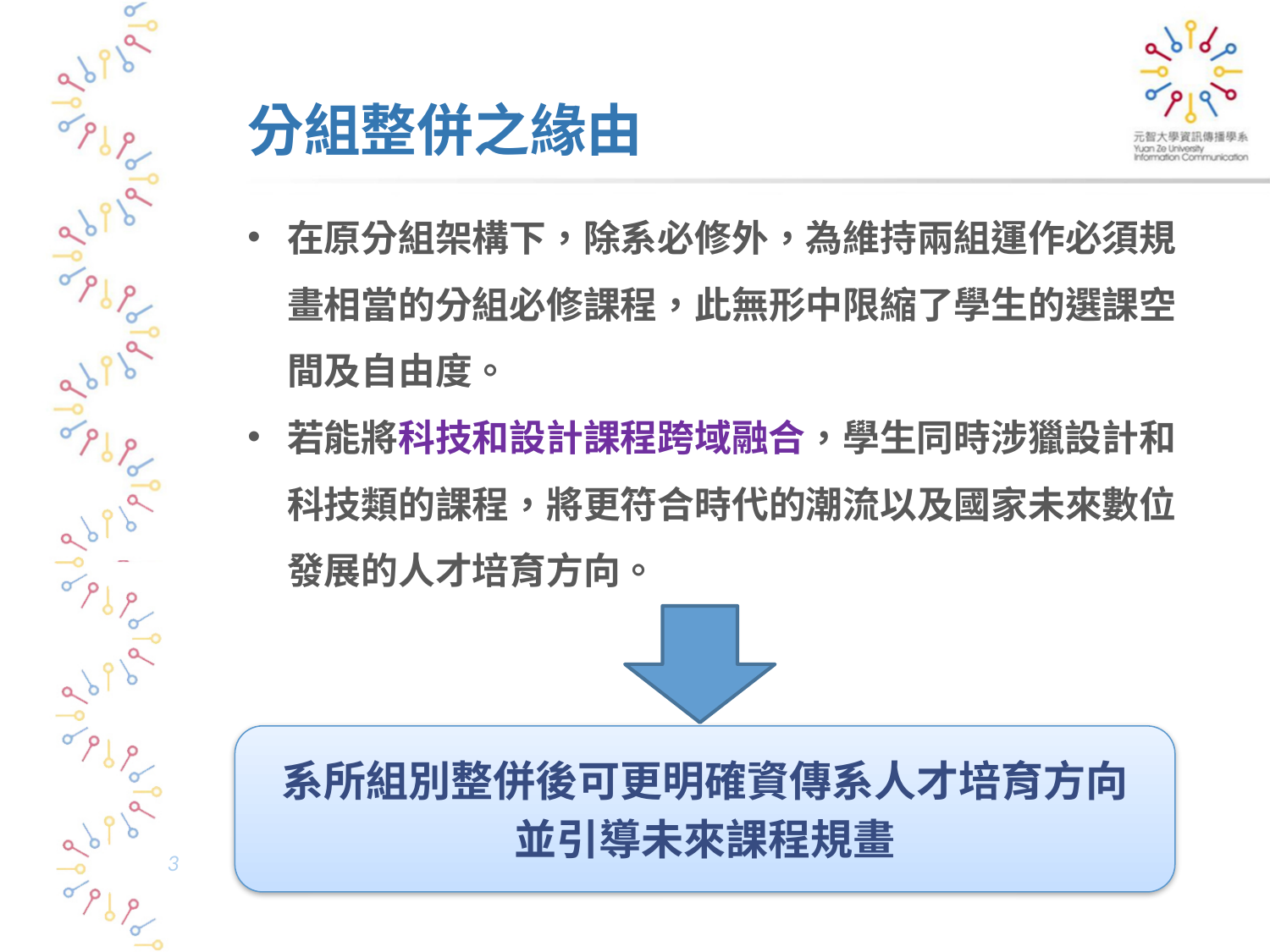

分組整併之緣由
在原分組架構下，除系必修外，為維持兩組運作必須規畫相當的分組必修課程，此無形中限縮了學生的選課空間及自由度。
若能將科技和設計課程跨域融合，學生同時涉獵設計和科技類的課程，將更符合時代的潮流以及國家未來數位發展的人才培育方向。

系所組別整併後可更明確資傳系人才培育方向
並引導未來課程規畫
3